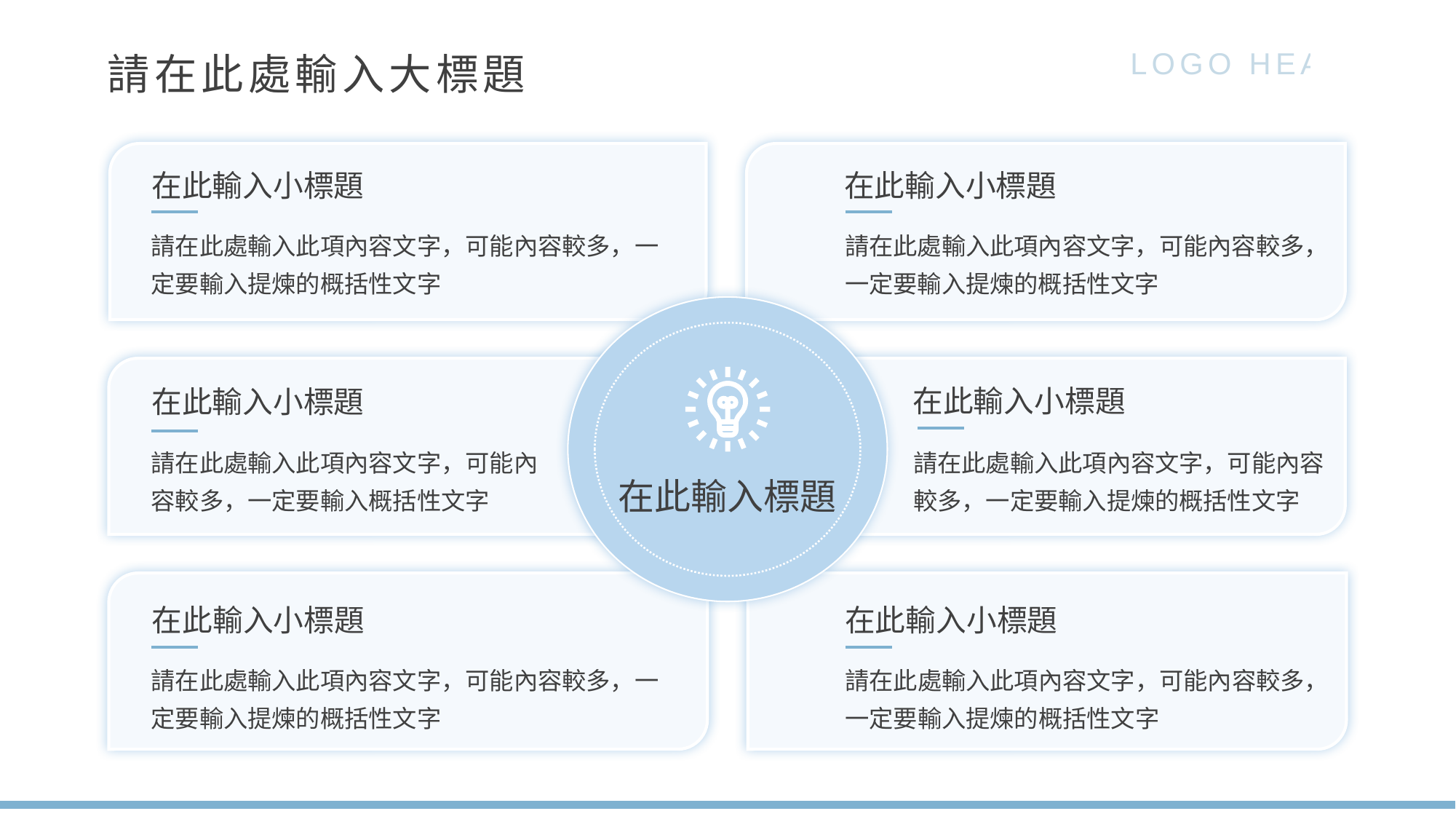

LOGO HEAR
請在此處輸入大標題

在此輸入小標題
在此輸入小標題
請在此處輸入此項內容文字，可能內容較多，一定要輸入提煉的概括性文字
請在此處輸入此項內容文字，可能內容較多，一定要輸入提煉的概括性文字

在此輸入小標題
在此輸入小標題

請在此處輸入此項內容文字，可能內容較多，一定要輸入概括性文字
請在此處輸入此項內容文字，可能內容較多，一定要輸入提煉的概括性文字
在此輸入標題

在此輸入小標題
在此輸入小標題
請在此處輸入此項內容文字，可能內容較多，一定要輸入提煉的概括性文字
請在此處輸入此項內容文字，可能內容較多，一定要輸入提煉的概括性文字